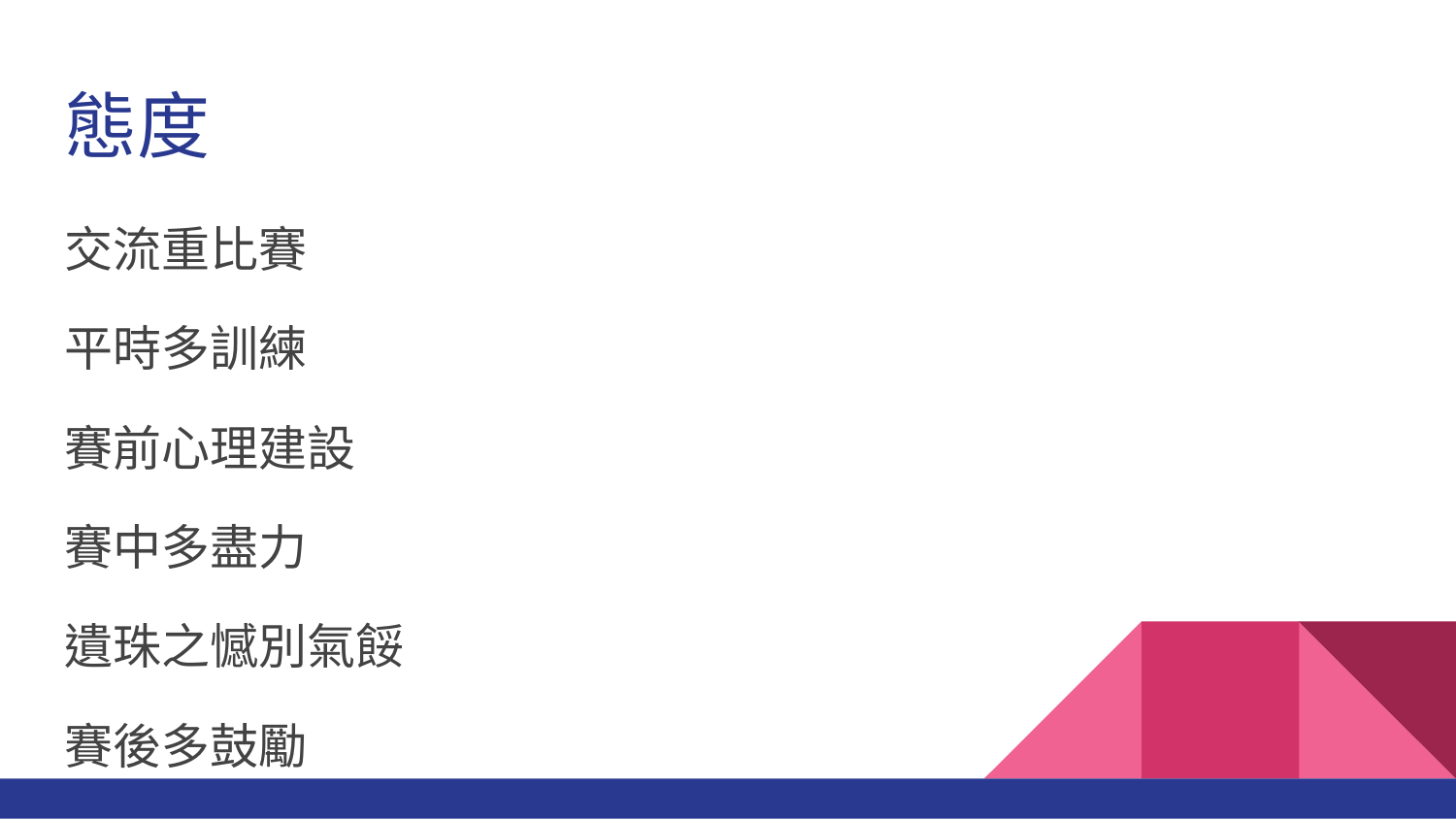

# 態度
交流重比賽
平時多訓練
賽前心理建設
賽中多盡力
遺珠之憾別氣餒
賽後多鼓勵